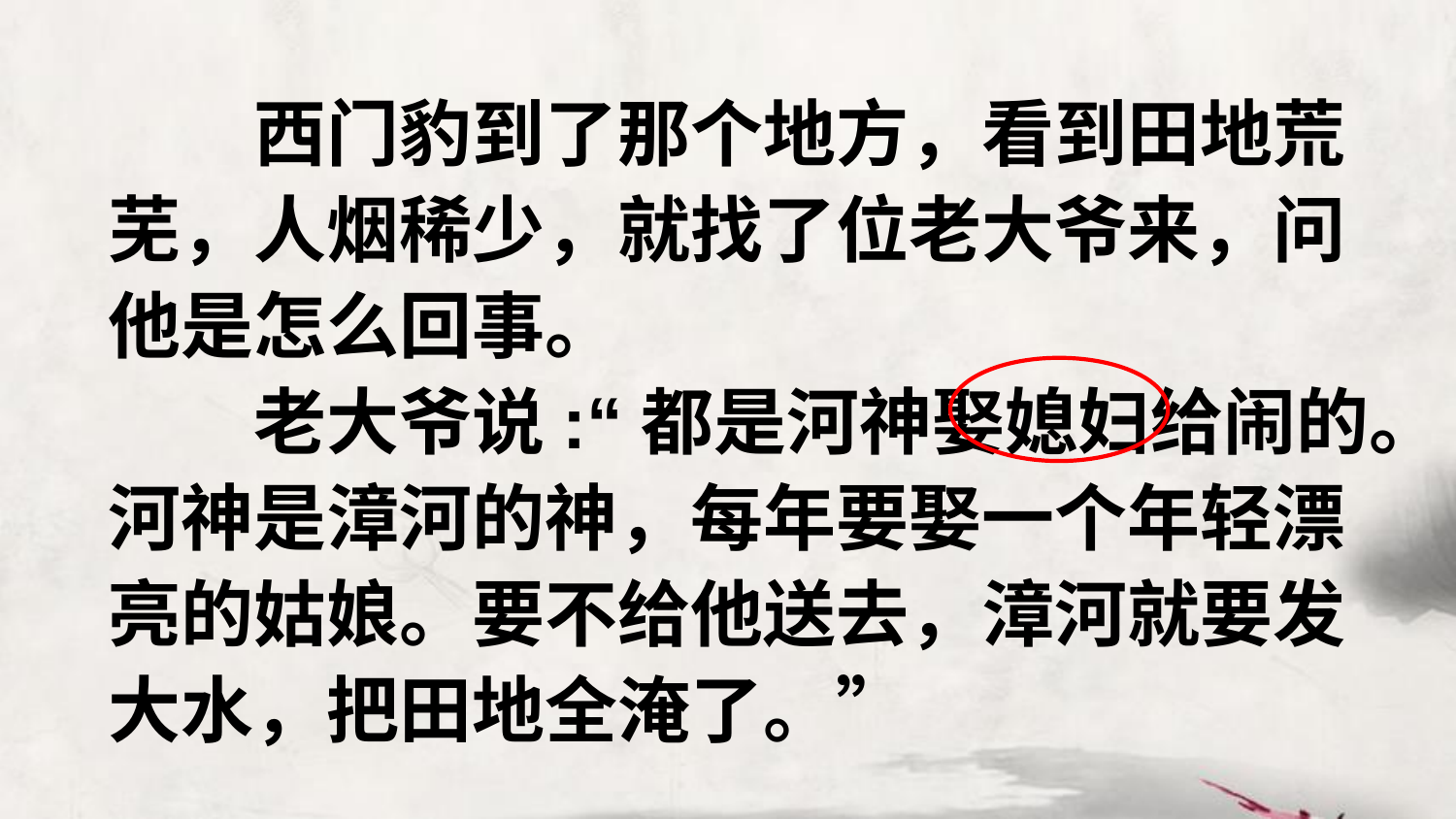

#
西门豹到了那个地方，看到田地荒芜，人烟稀少，就找了位老大爷来，问他是怎么回事。
老大爷说:“都是河神娶媳妇给闹的。河神是漳河的神，每年要娶一个年轻漂亮的姑娘。要不给他送去，漳河就要发大水，把田地全淹了。”